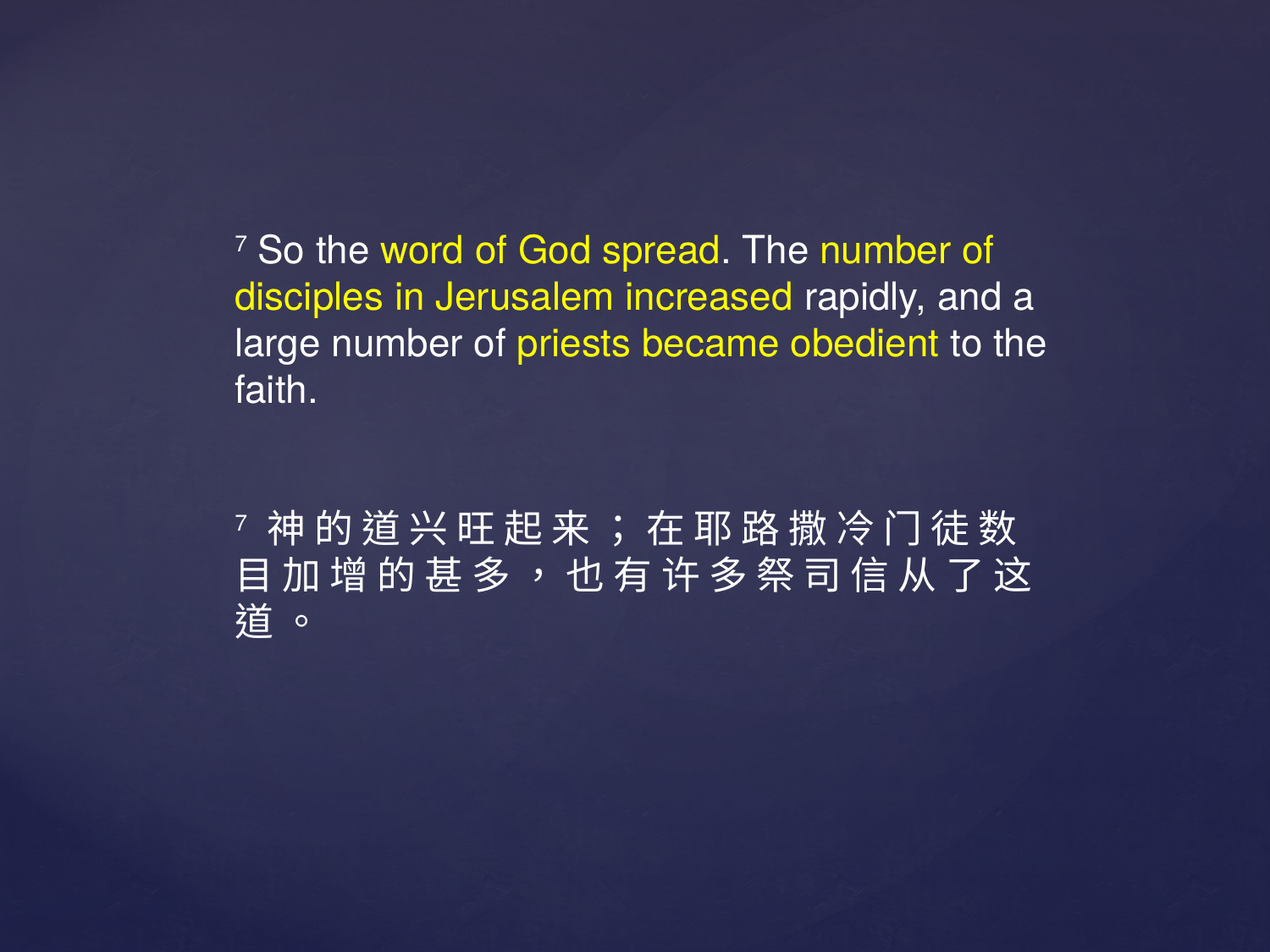

7 So the word of God spread. The number of disciples in Jerusalem increased rapidly, and a large number of priests became obedient to the faith.

7 神 的 道 兴 旺 起 来 ； 在 耶 路 撒 冷 门 徒 数 目 加 增 的 甚 多 ， 也 有 许 多 祭 司 信 从 了 这 道 。